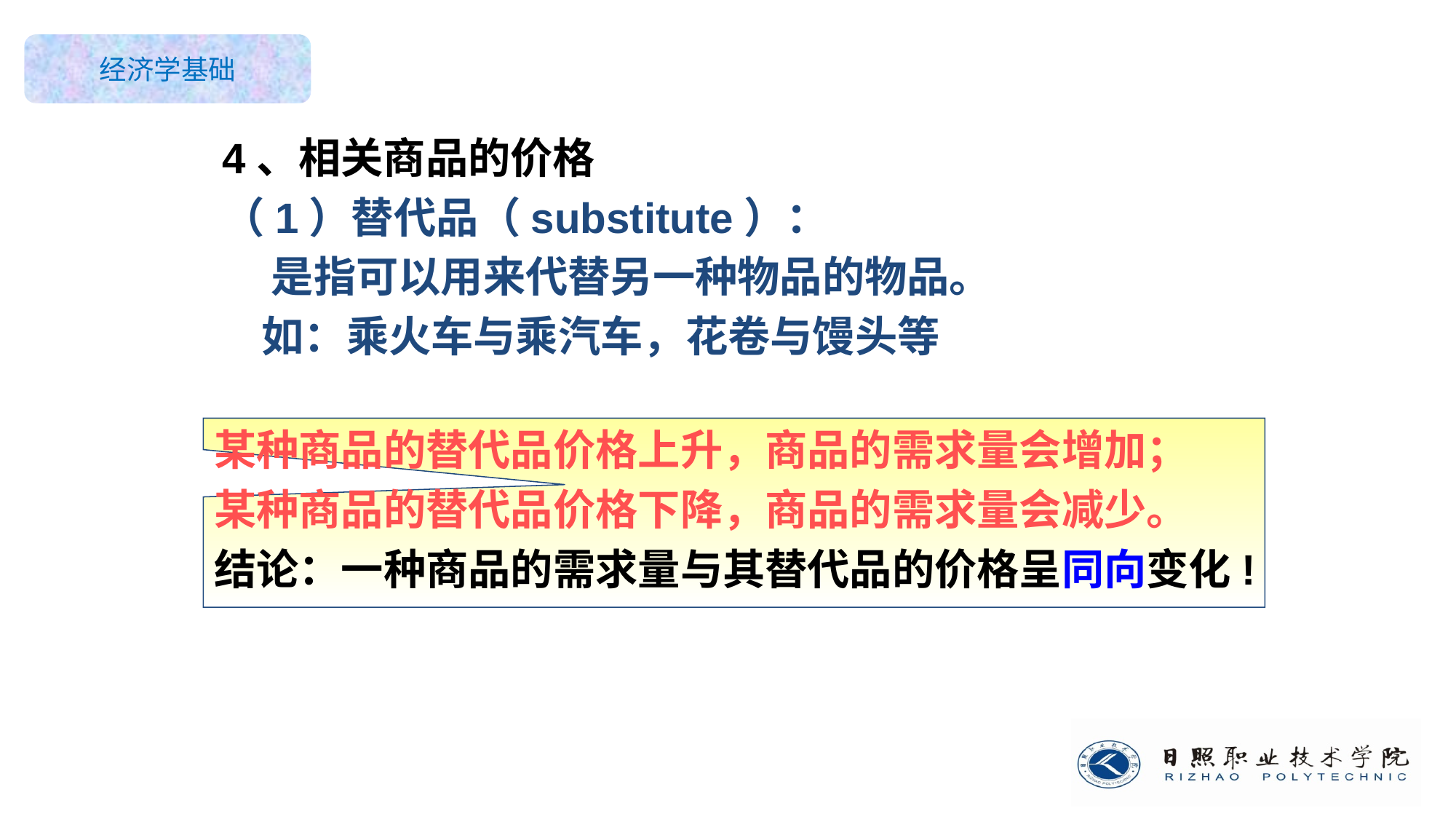

4、相关商品的价格
（1）替代品（substitute）：
    是指可以用来代替另一种物品的物品。
   如：乘火车与乘汽车，花卷与馒头等
某种商品的替代品价格上升，商品的需求量会增加；
某种商品的替代品价格下降，商品的需求量会减少。
结论：一种商品的需求量与其替代品的价格呈同向变化!